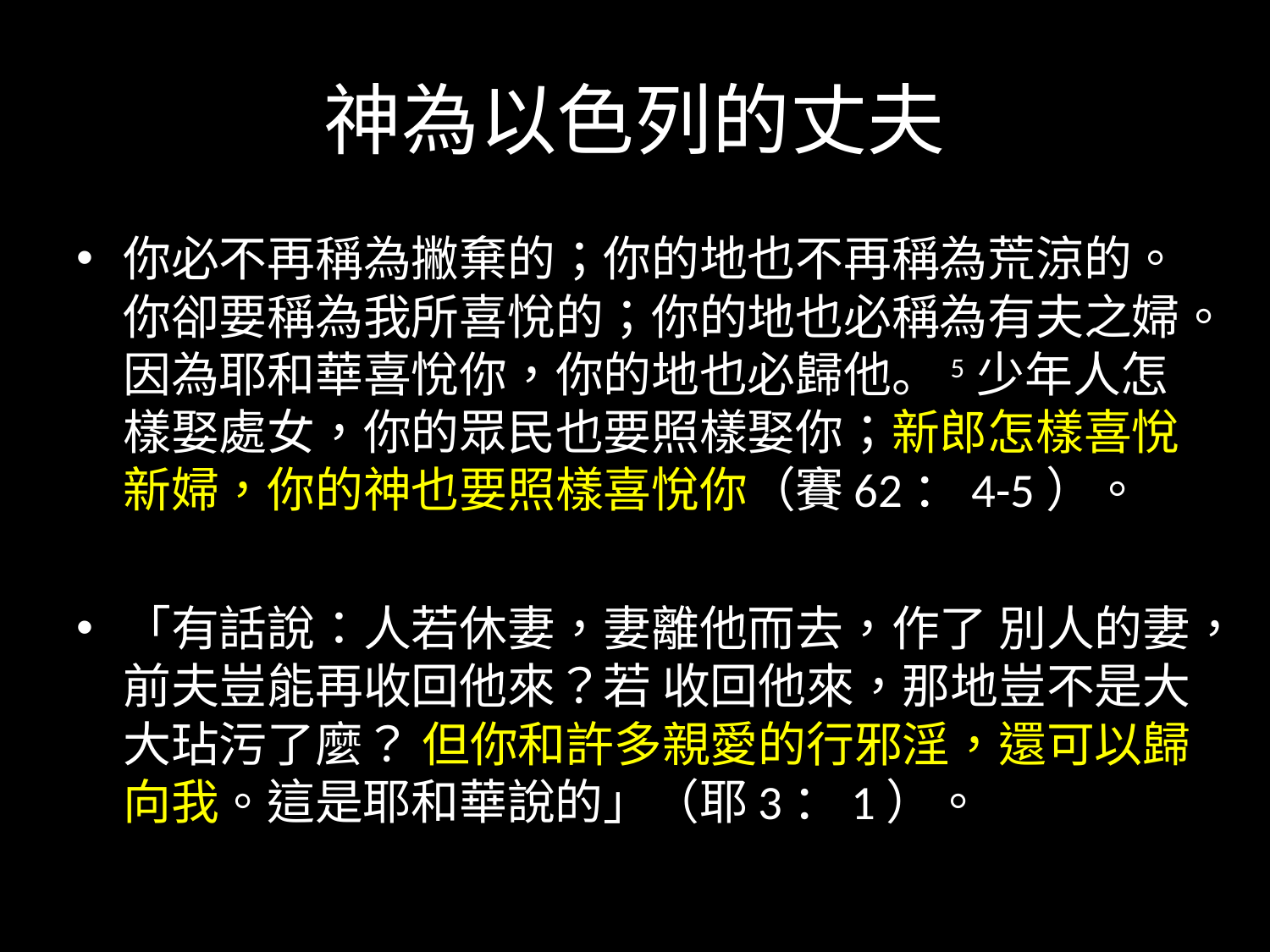

# 神為以色列的丈夫
你必不再稱為撇棄的；你的地也不再稱為荒涼的。你卻要稱為我所喜悅的；你的地也必稱為有夫之婦。因為耶和華喜悅你，你的地也必歸他。5 少年人怎樣娶處女，你的眾民也要照樣娶你；新郎怎樣喜悅新婦，你的神也要照樣喜悅你（賽62：4-5）。

「有話說：人若休妻，妻離他而去，作了 別人的妻，前夫豈能再收回他來？若 收回他來，那地豈不是大大玷污了麼？ 但你和許多親愛的行邪淫，還可以歸 向我。這是耶和華說的」（耶3：1）。